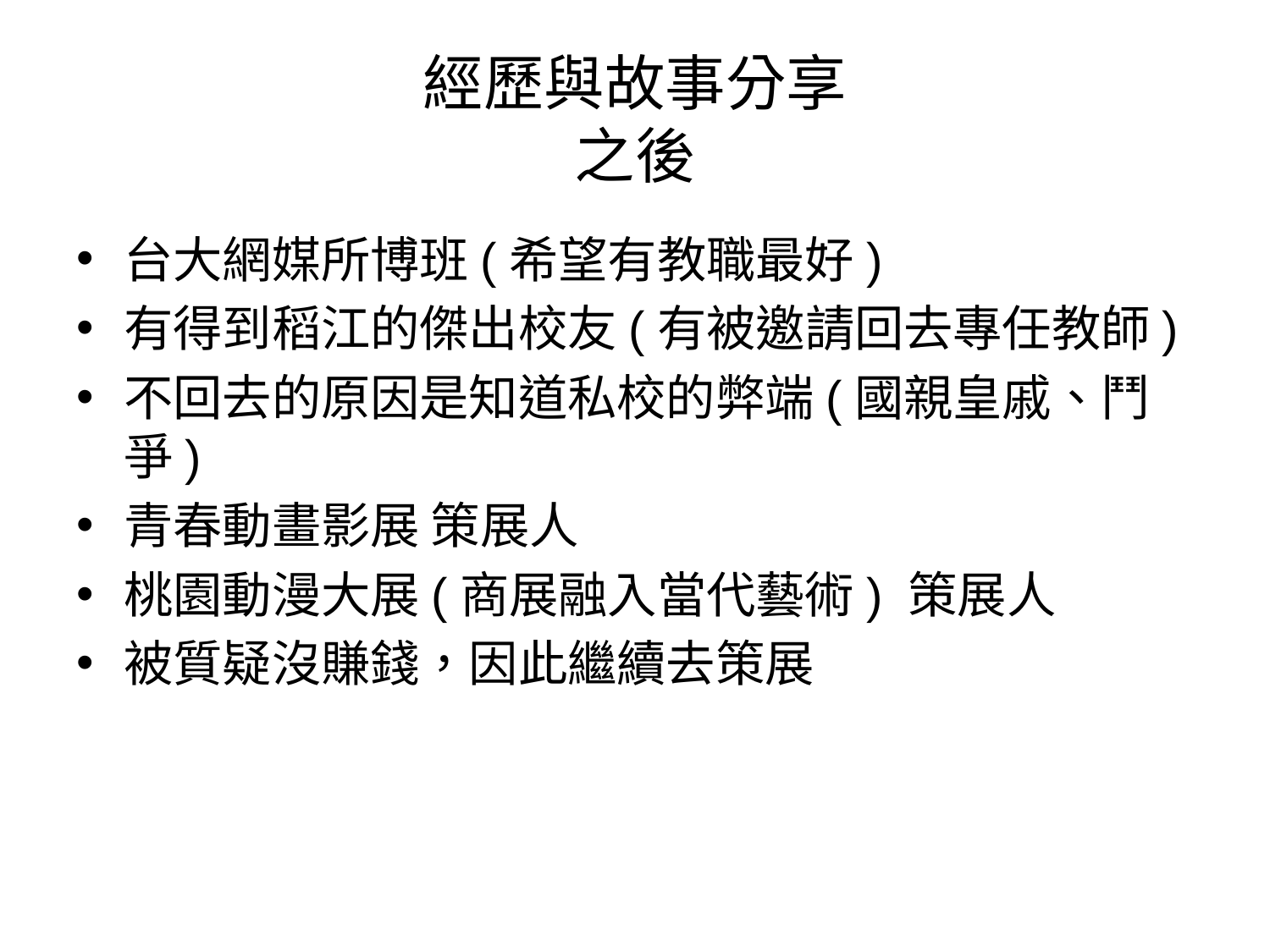

# 經歷與故事分享 之後
台大網媒所博班(希望有教職最好)
有得到稻江的傑出校友(有被邀請回去專任教師)
不回去的原因是知道私校的弊端(國親皇戚、鬥爭)
青春動畫影展 策展人
桃園動漫大展(商展融入當代藝術) 策展人
被質疑沒賺錢，因此繼續去策展